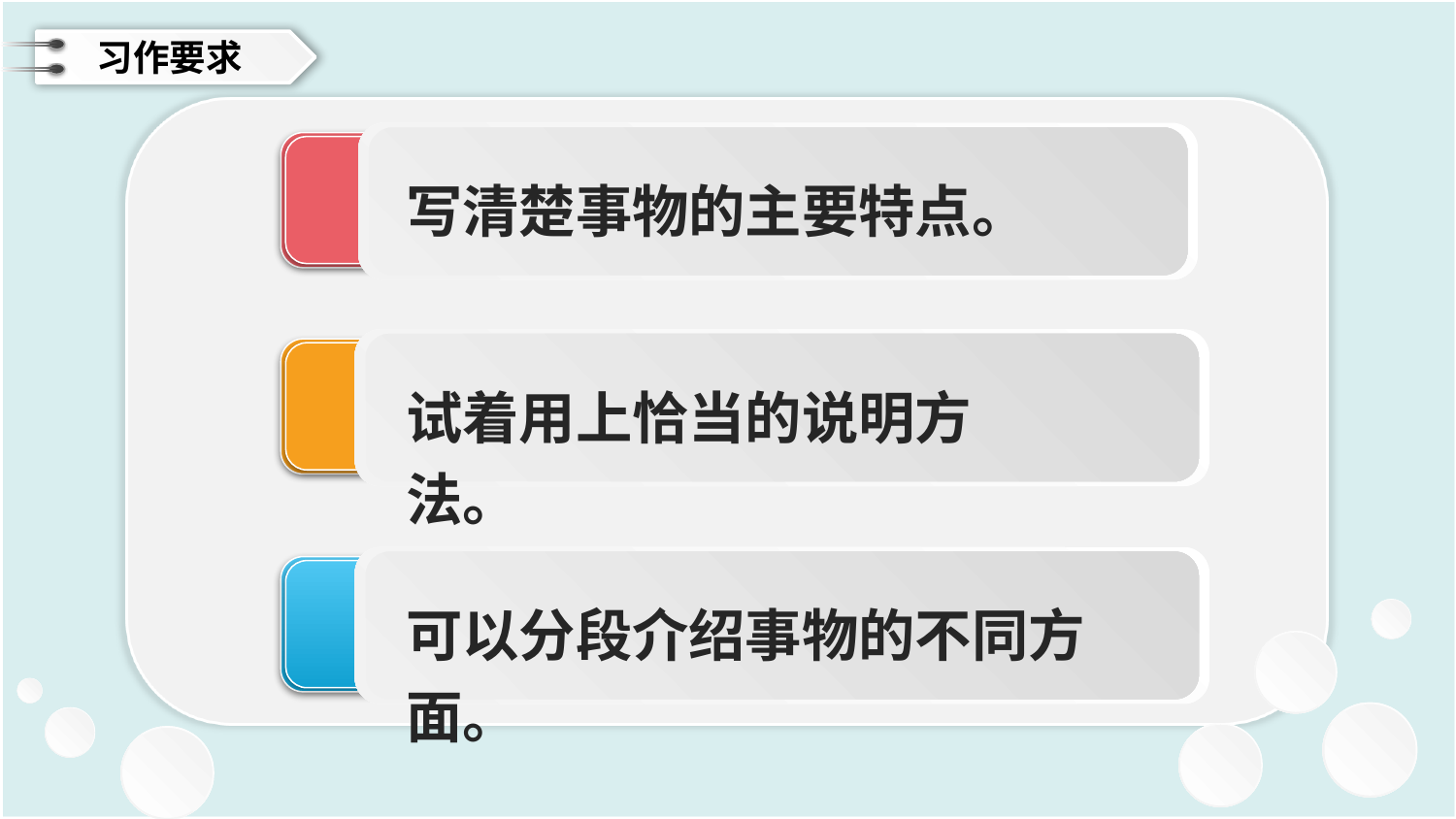

习作要求

写清楚事物的主要特点。

试着用上恰当的说明方法。

可以分段介绍事物的不同方面。